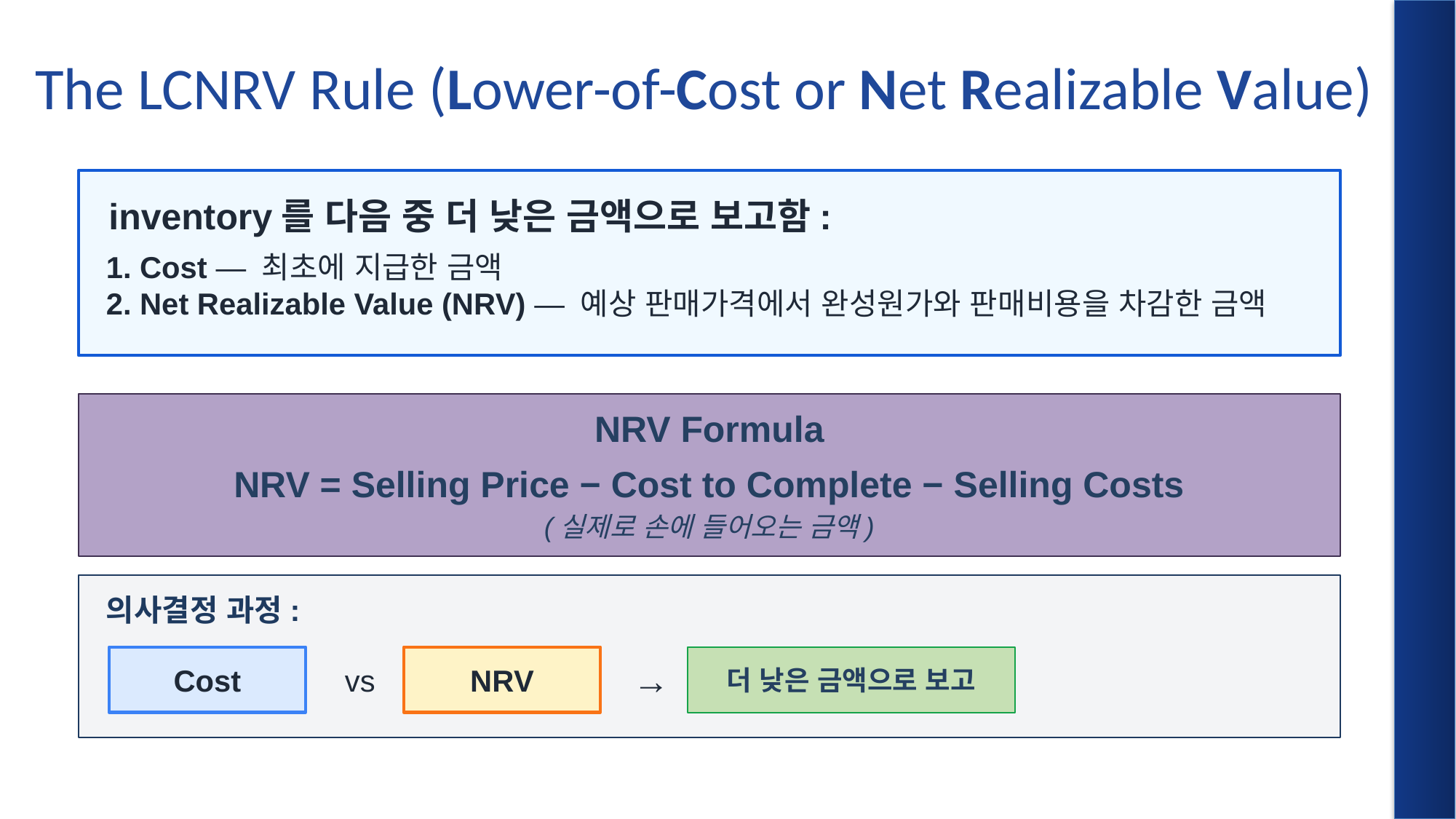

# The LCNRV Rule (Lower-of-Cost or Net Realizable Value)

inventory를 다음 중 더 낮은 금액으로 보고함:
1. Cost — 최초에 지급한 금액
2. Net Realizable Value (NRV) — 예상 판매가격에서 완성원가와 판매비용을 차감한 금액

NRV Formula
NRV = Selling Price − Cost to Complete − Selling Costs
(실제로 손에 들어오는 금액)

의사결정 과정:

Cost
vs

NRV
→

더 낮은 금액으로 보고